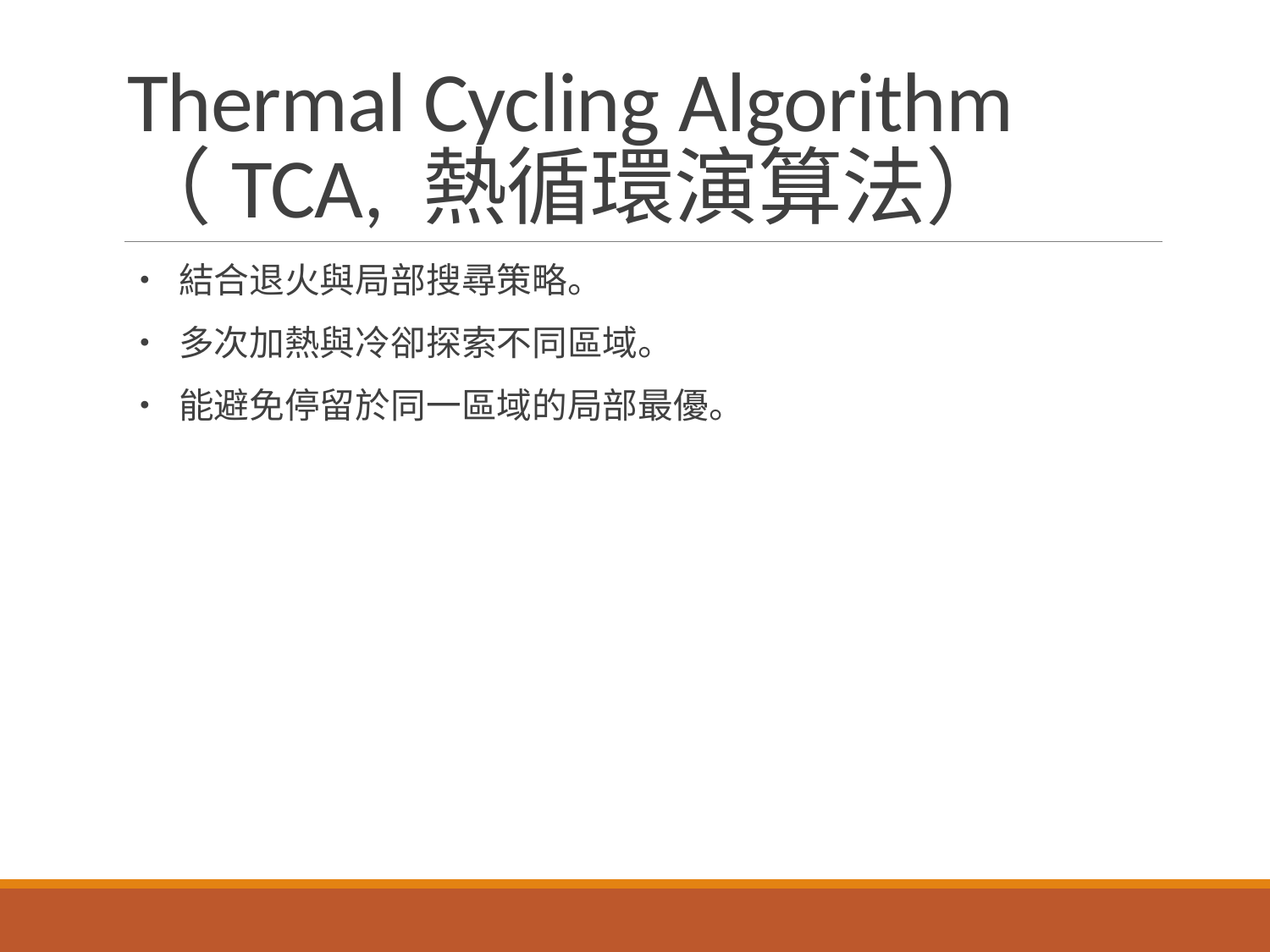

# Thermal Cycling Algorithm （TCA, 熱循環演算法）
• 結合退火與局部搜尋策略。
• 多次加熱與冷卻探索不同區域。
• 能避免停留於同一區域的局部最優。